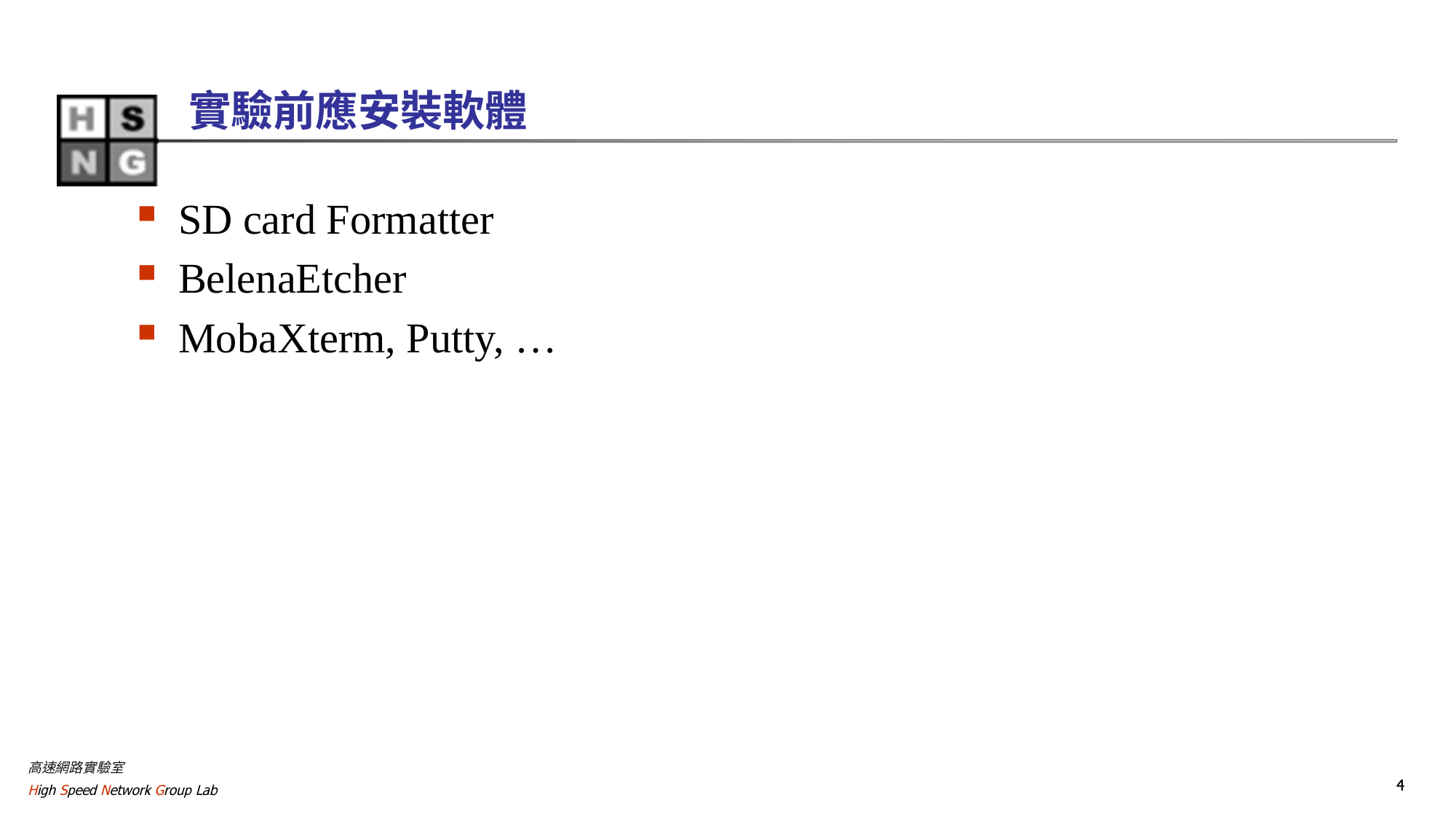

# 實驗前應安裝軟體
SD card Formatter
BelenaEtcher
MobaXterm, Putty, …